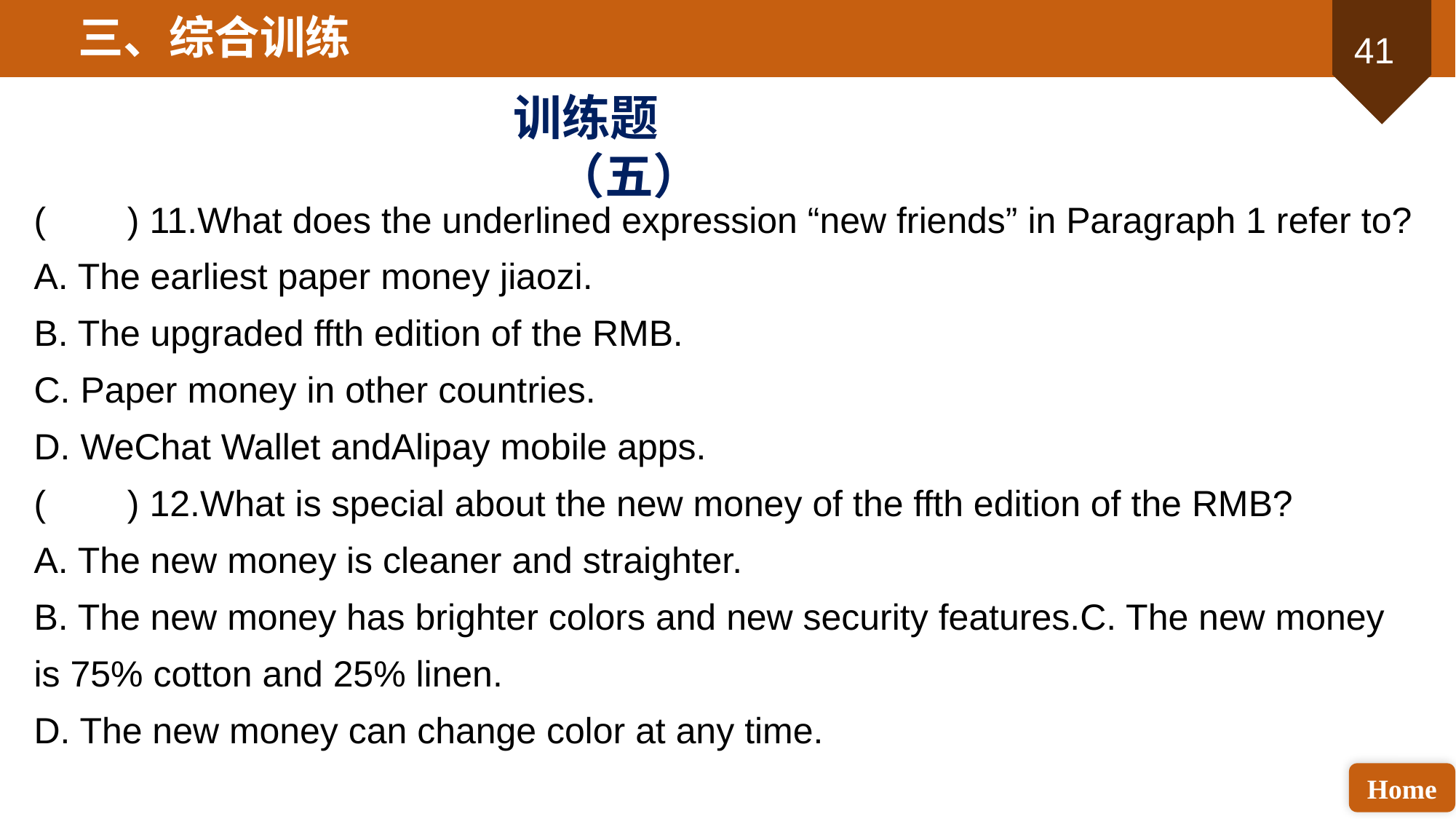

三、综合训练
训练题（五）
(        ) 11.What does the underlined expression “new friends” in Paragraph 1 refer to?
A. The earliest paper money jiaozi.
B. The upgraded ffth edition of the RMB.
C. Paper money in other countries.
D. WeChat Wallet andAlipay mobile apps.
(        ) 12.What is special about the new money of the ffth edition of the RMB?
A. The new money is cleaner and straighter.
B. The new money has brighter colors and new security features.C. The new money is 75% cotton and 25% linen.
D. The new money can change color at any time.